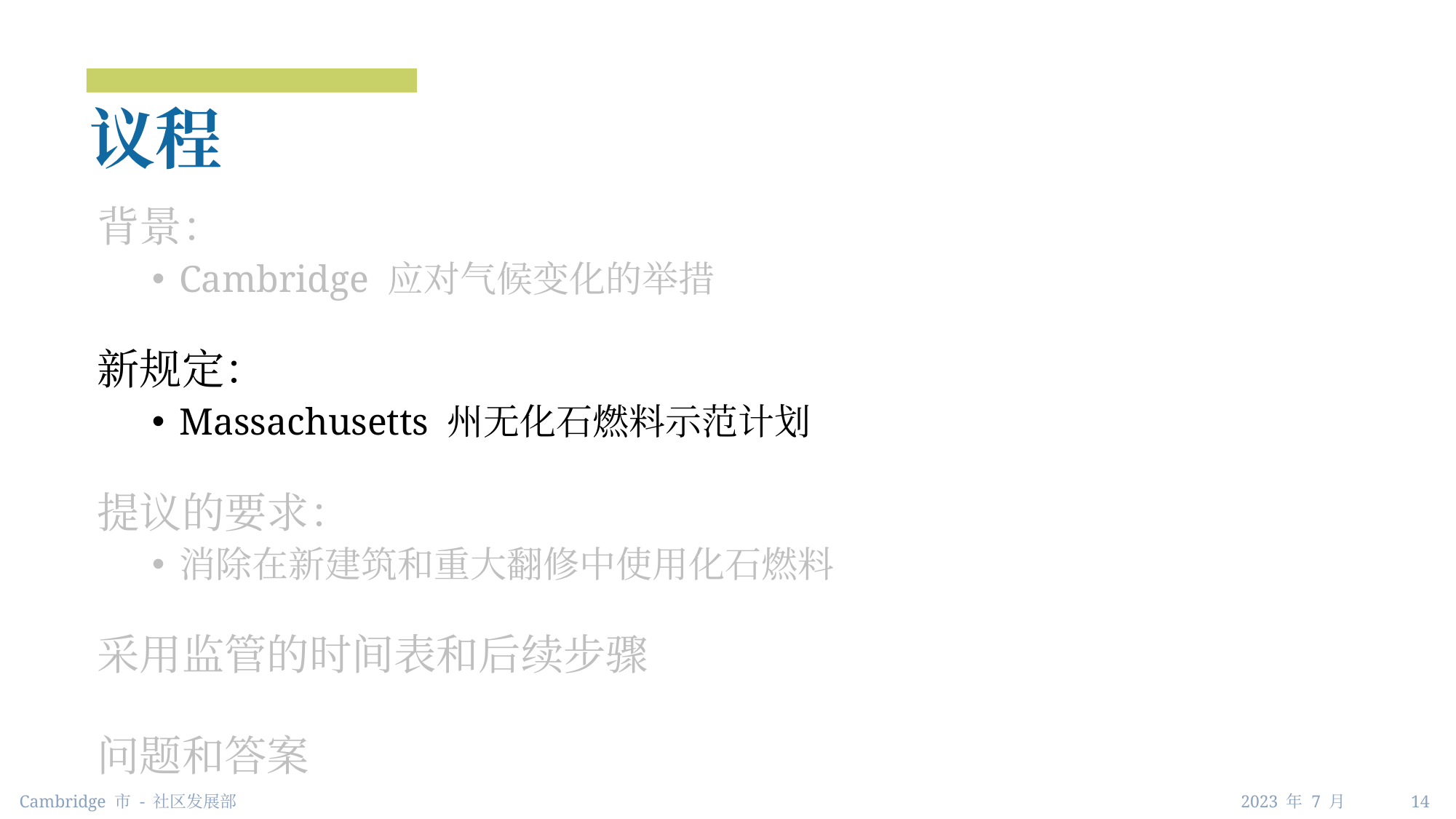

# 议程
背景：
Cambridge 应对气候变化的举措
新规定：
Massachusetts 州无化石燃料示范计划
提议的要求：
消除在新建筑和重大翻修中使用化石燃料
采用监管的时间表和后续步骤
问题和答案
Cambridge 市 - 社区发展部
2023 年 7 月              14